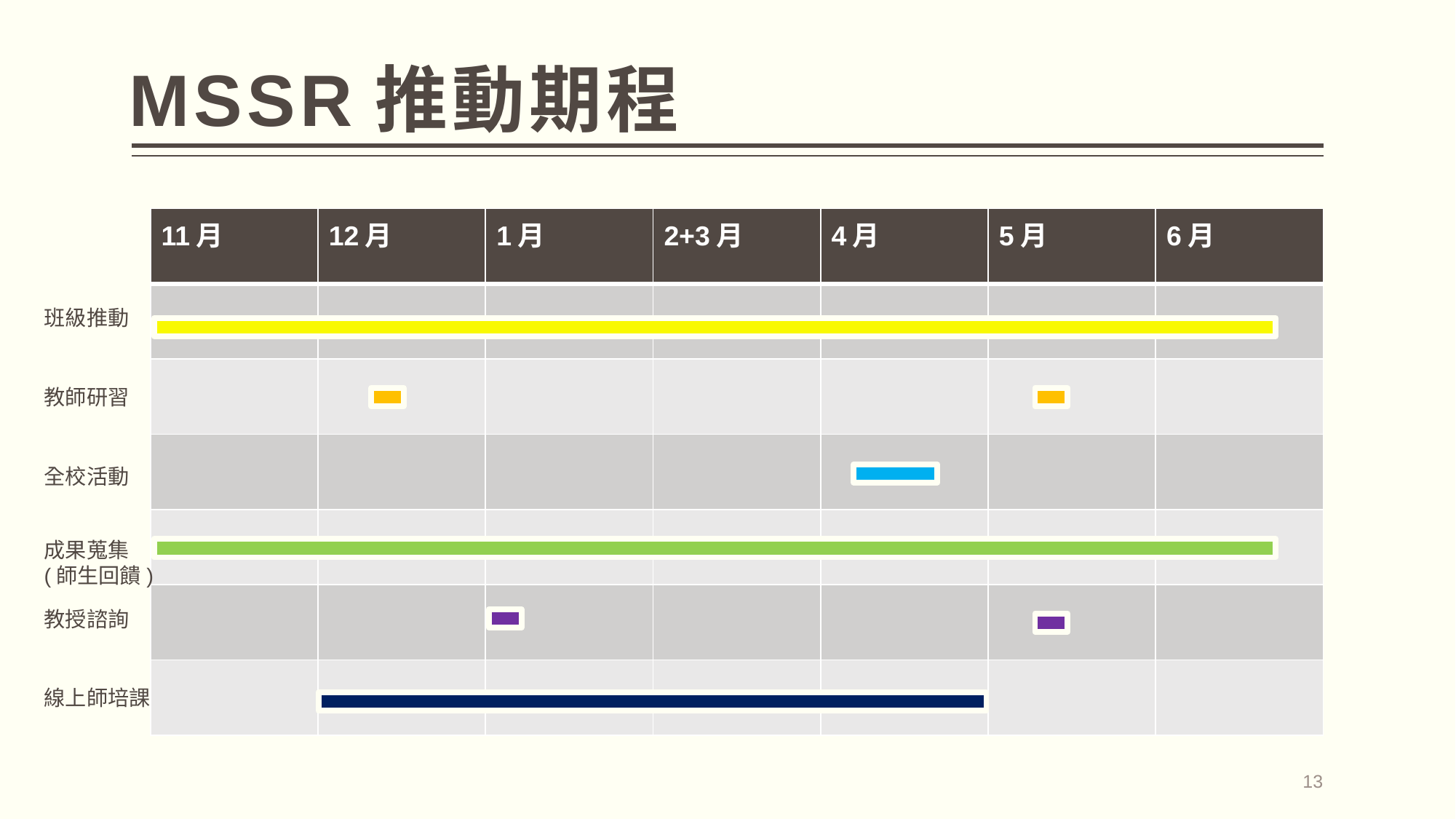

# MSSR推動期程
| 11月 | 12月 | 1月 | 2+3月 | 4月 | 5月 | 6月 |
| --- | --- | --- | --- | --- | --- | --- |
|  |  |  |  |  |  |  |
|  |  |  |  |  |  |  |
|  |  |  |  |  |  |  |
|  |  |  |  |  |  |  |
|  |  |  |  |  |  |  |
|  |  |  |  |  |  |  |
班級推動

教師研習

全校活動

成果蒐集
(師生回饋)

教授諮詢

線上師培課

13